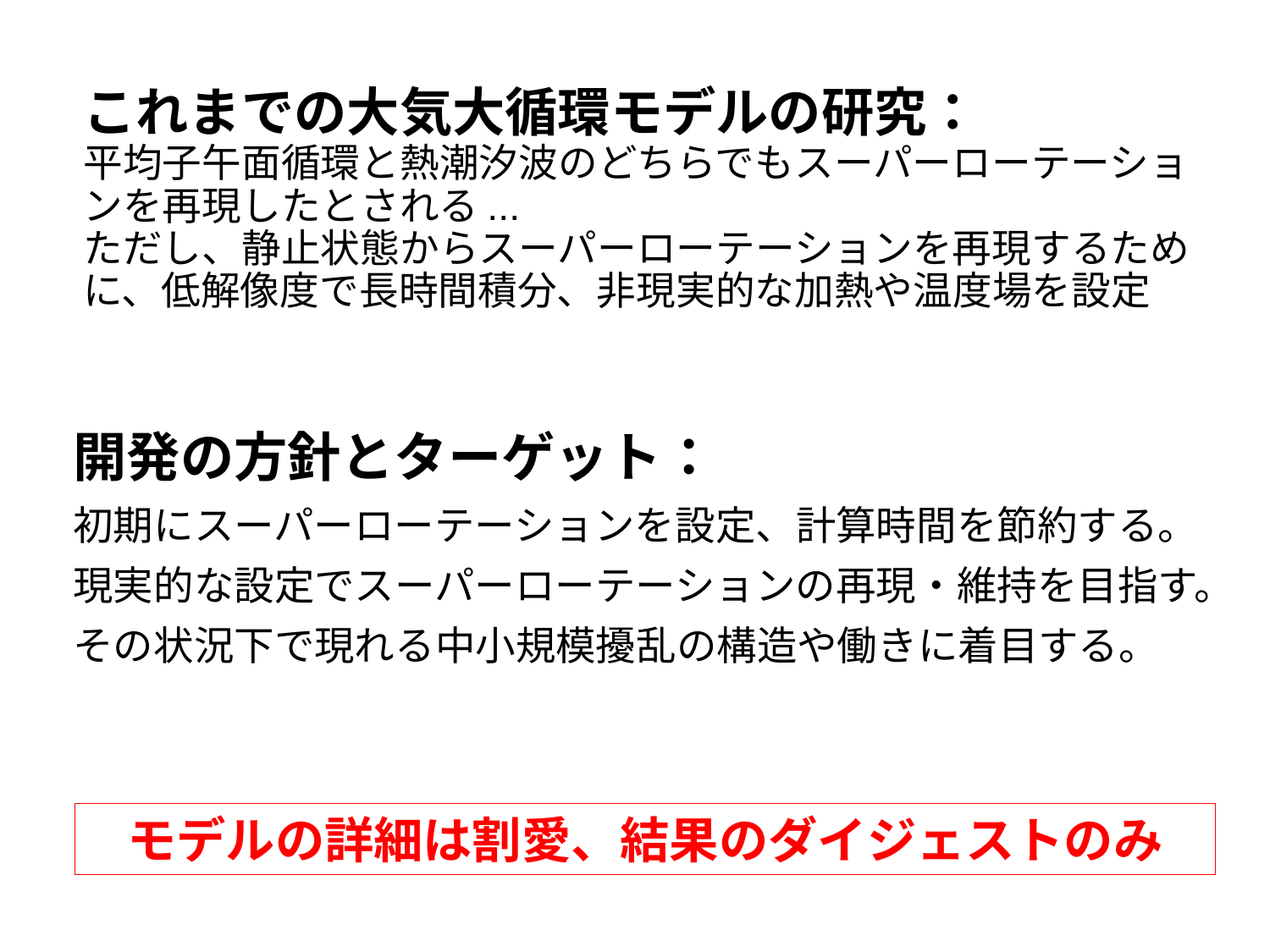

# これまでの大気大循環モデルの研究： 平均子午面循環と熱潮汐波のどちらでもスーパーローテーションを再現したとされる... ただし、静止状態からスーパーローテーションを再現するために、低解像度で長時間積分、非現実的な加熱や温度場を設定
開発の方針とターゲット：
初期にスーパーローテーションを設定、計算時間を節約する。
現実的な設定でスーパーローテーションの再現・維持を目指す。
その状況下で現れる中小規模擾乱の構造や働きに着目する。
モデルの詳細は割愛、結果のダイジェストのみ